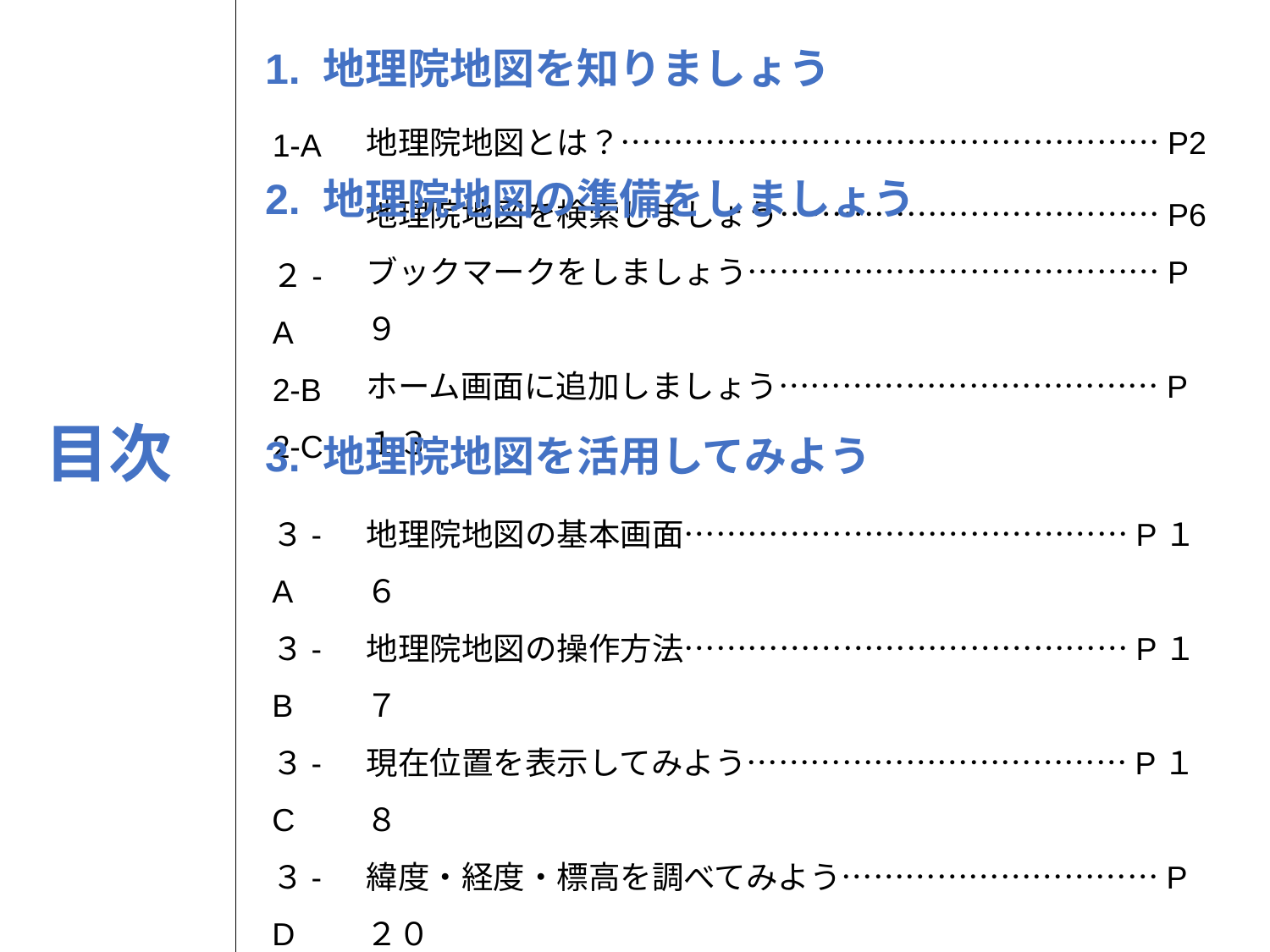

1. 地理院地図を知りましょう
1-A
地理院地図とは？……………………………………………P2
2. 地理院地図の準備をしましょう
２-A
2-B
2-C
地理院地図を検索しましょう………………………………P6
ブックマークをしましょう…………………………………P９
ホーム画面に追加しましょう………………………………P１３
目次
3. 地理院地図を活用してみよう
３-A
３-B
３-C
３-D
３-E
３-F
３-G
地理院地図の基本画面……………………………………P１６
地理院地図の操作方法……………………………………P１７
現在位置を表示してみよう………………………………P１８
緯度・経度・標高を調べてみよう…………………………P２０
「地図」ボタンを使ってみよう……………………………P２３
「ツール」ボタンを使ってみよう…………………………P３０
問い合わせ先………………………………………………P３７